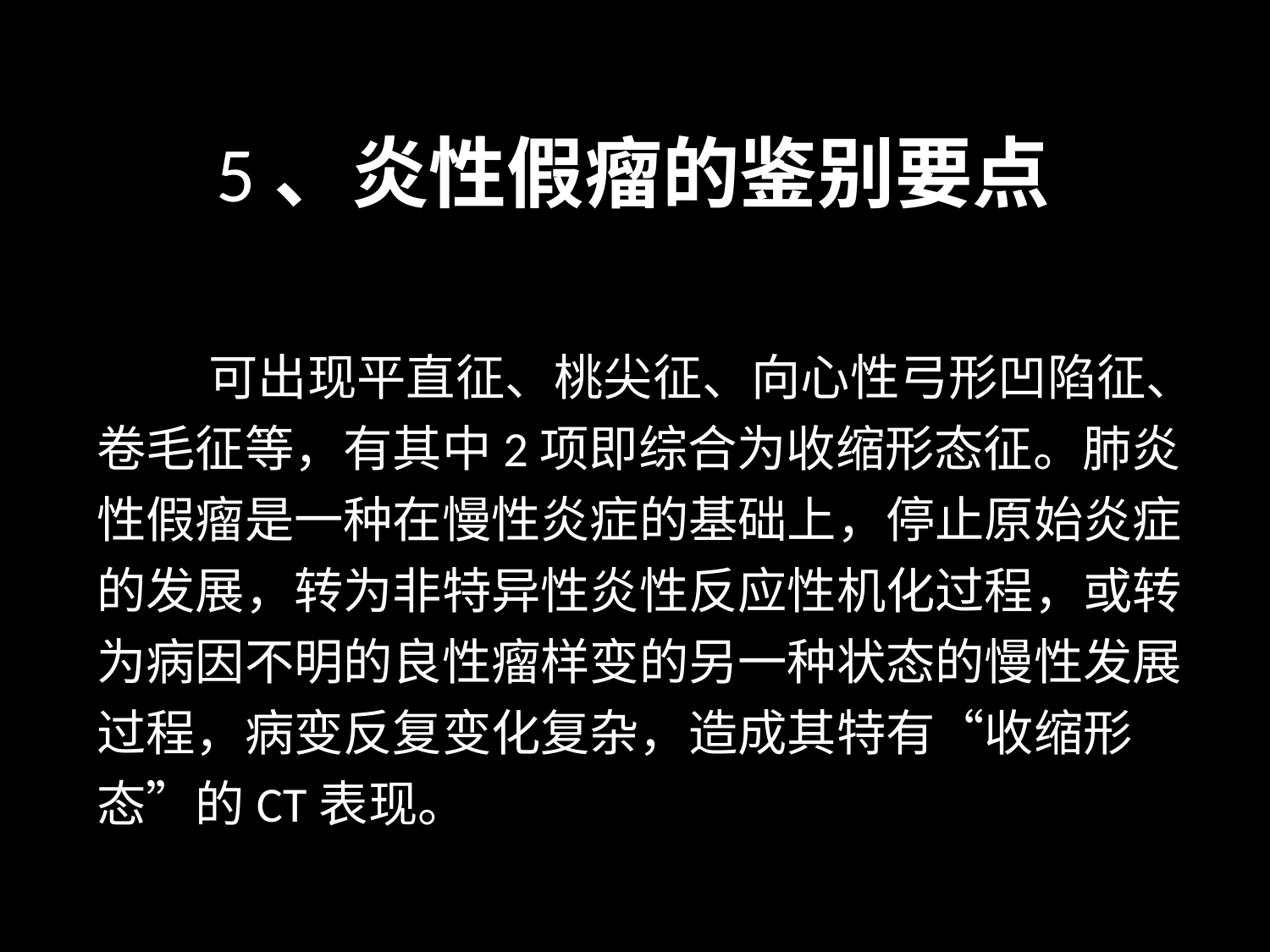

5、炎性假瘤的鉴别要点
            可出现平直征、桃尖征、向心性弓形凹陷征、卷毛征等，有其中2项即综合为收缩形态征。肺炎性假瘤是一种在慢性炎症的基础上，停止原始炎症的发展，转为非特异性炎性反应性机化过程，或转为病因不明的良性瘤样变的另一种状态的慢性发展过程，病变反复变化复杂，造成其特有“收缩形态”的CT表现。